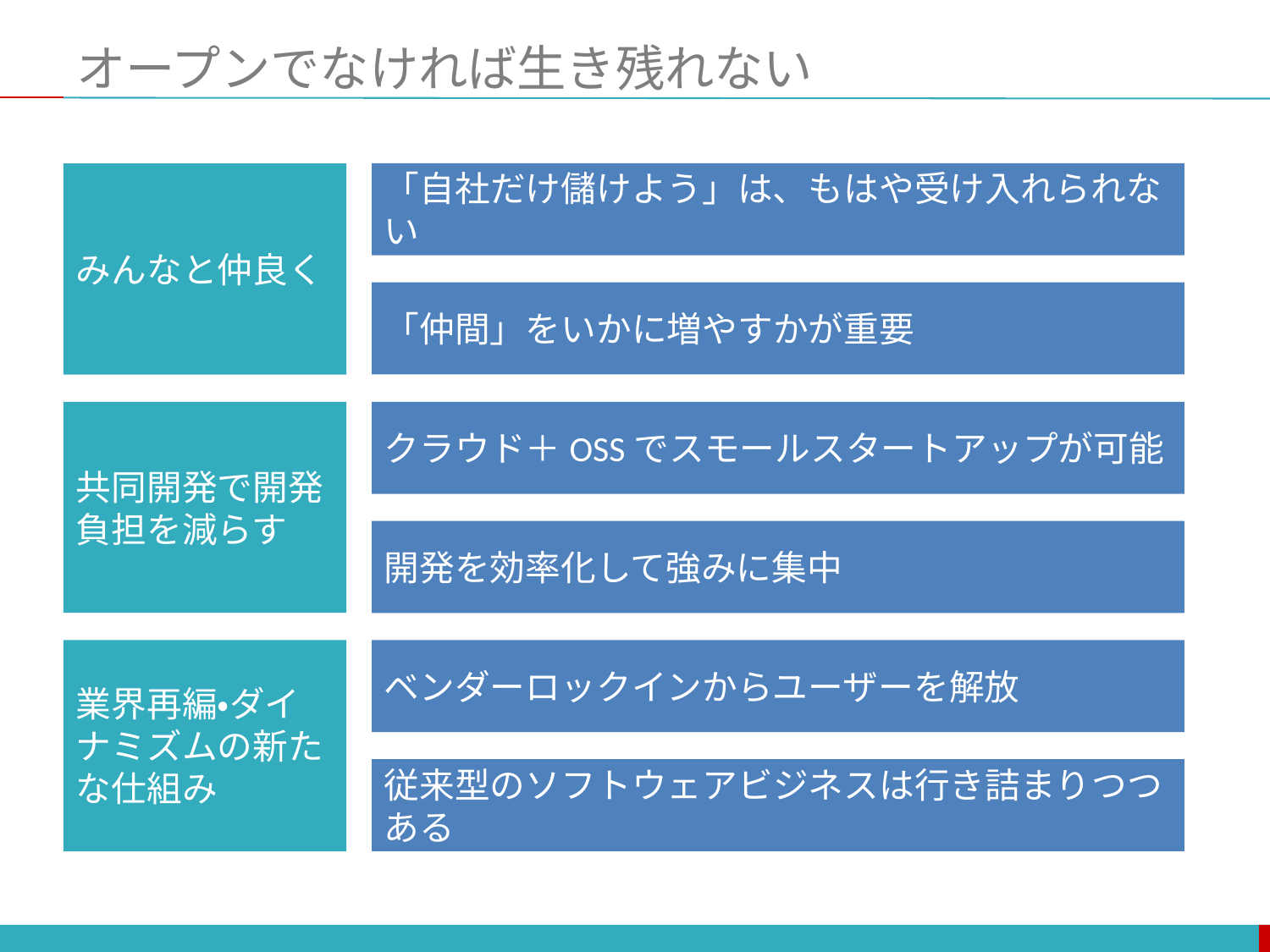

# オープンでなければ生き残れない
「自社だけ儲けよう」は、もはや受け入れられない
みんなと仲良く
「仲間」をいかに増やすかが重要
共同開発で開発負担を減らす
クラウド＋OSSでスモールスタートアップが可能
開発を効率化して強みに集中
業界再編・ダイナミズムの新たな仕組み
ベンダーロックインからユーザーを解放
従来型のソフトウェアビジネスは行き詰まりつつある